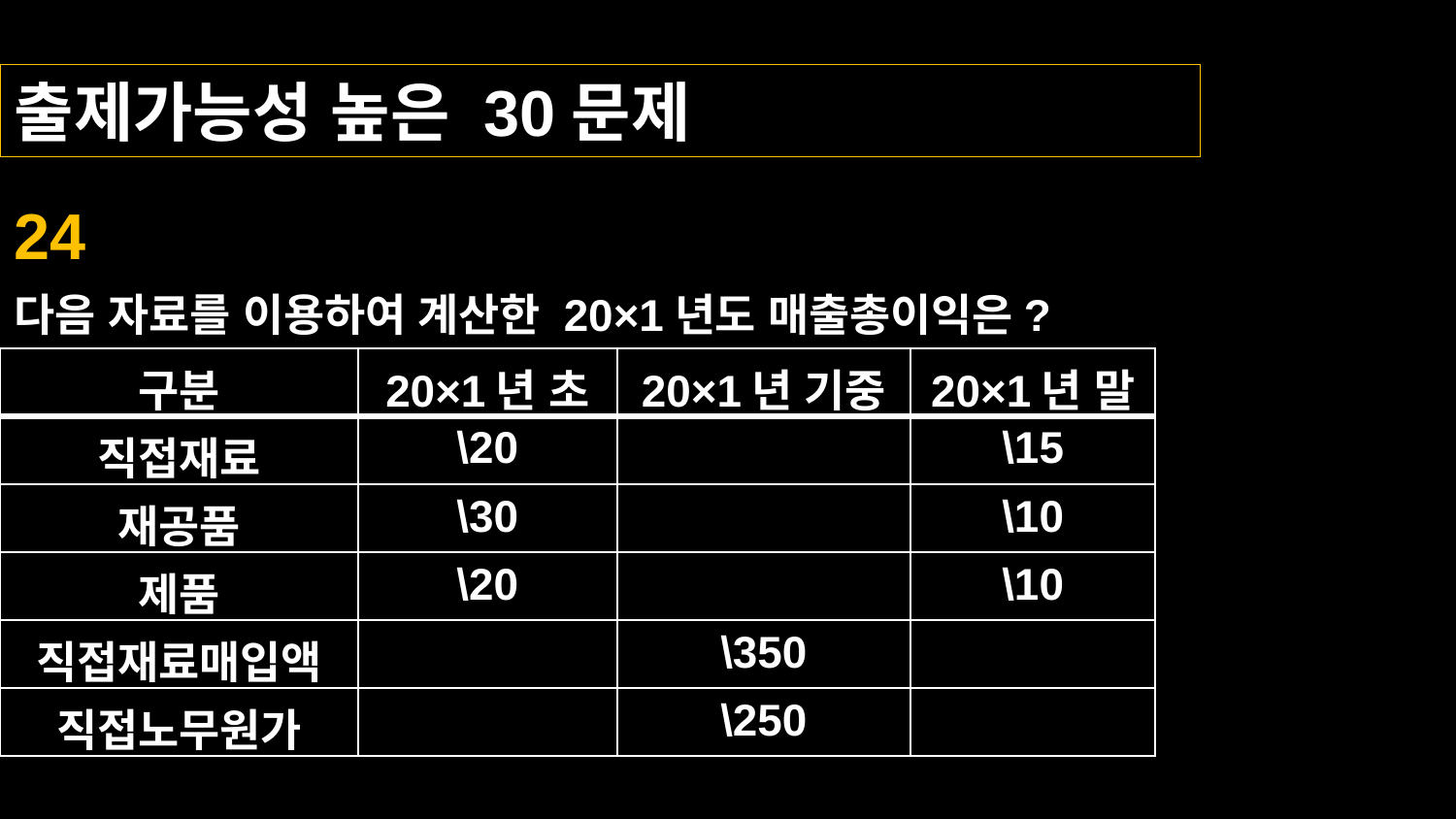

출제가능성 높은 30문제
24

다음 자료를 이용하여 계산한 20×1년도 매출총이익은?
| 구분 | 20×1년 초 | 20×1년 기중 | 20×1년 말 |
| --- | --- | --- | --- |
| 직접재료 | \20 |  | \15 |
| 재공품 | \30 |  | \10 |
| 제품 | \20 |  | \10 |
| 직접재료매입액 |  | \350 |  |
| 직접노무원가 |  | \250 |  |